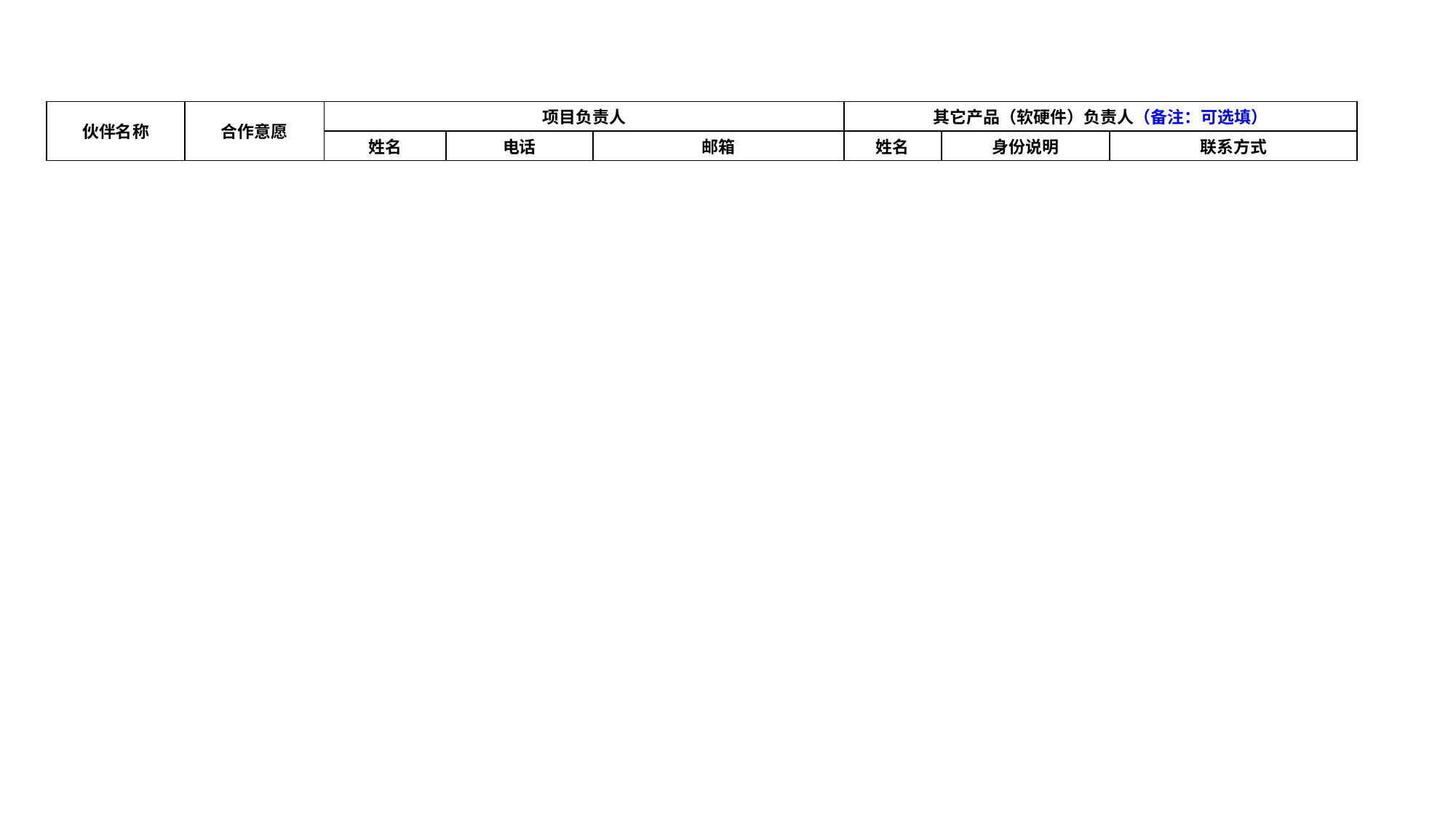

| 伙伴名称 | 合作意愿 | 项目负责人 |  |  | 其它产品（软硬件）负责人（备注：可选填） |  |  |
| --- | --- | --- | --- | --- | --- | --- | --- |
|  |  | 姓名 | 电话 | 邮箱 | 姓名 | 身份说明 | 联系方式 |